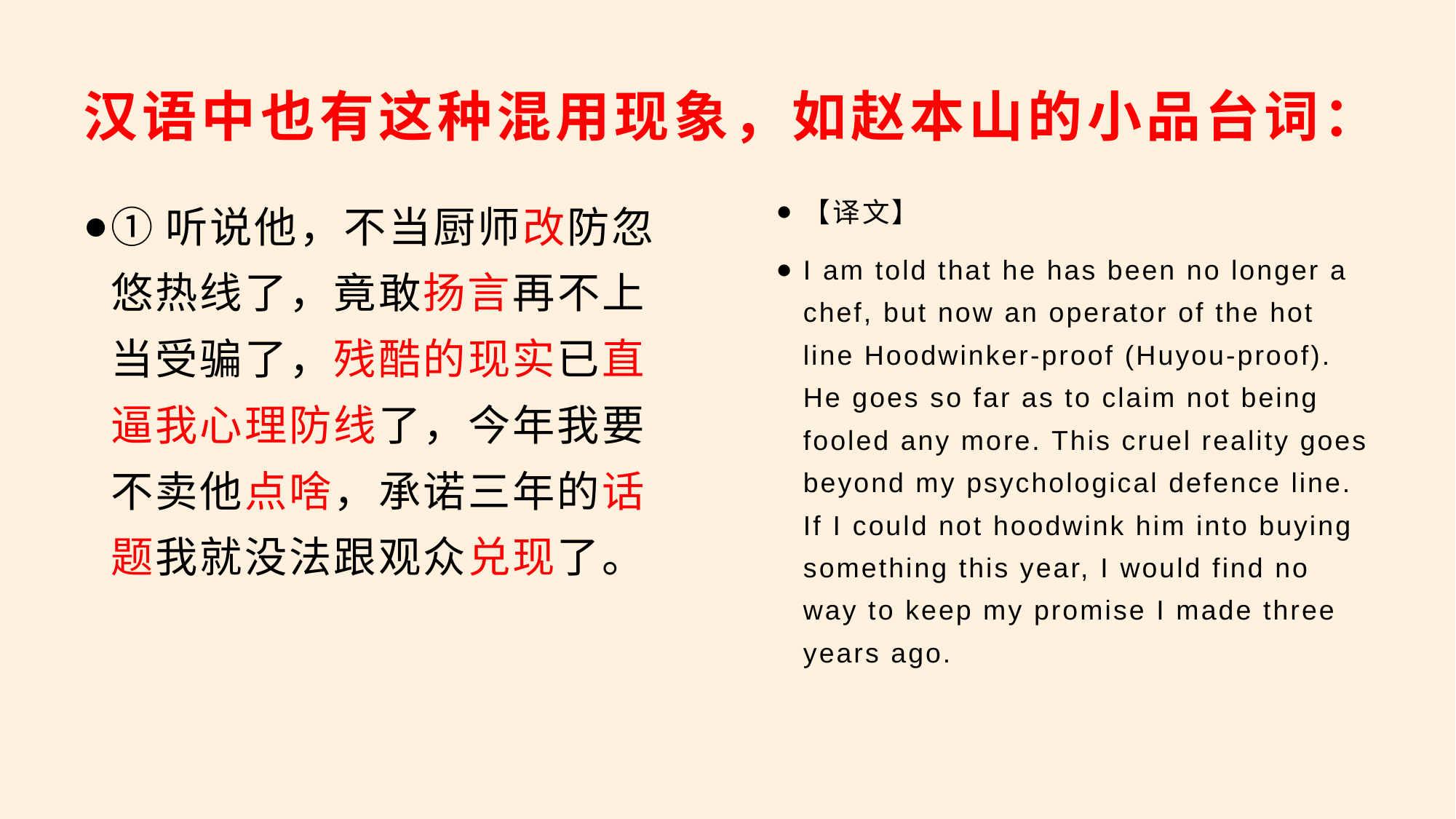

# 汉语中也有这种混用现象，如赵本山的小品台词：
①听说他，不当厨师改防忽悠热线了，竟敢扬言再不上当受骗了，残酷的现实已直逼我心理防线了，今年我要不卖他点啥，承诺三年的话题我就没法跟观众兑现了。
【译文】
I am told that he has been no longer a chef, but now an operator of the hot line Hoodwinker-proof (Huyou-proof). He goes so far as to claim not being fooled any more. This cruel reality goes beyond my psychological defence line. If I could not hoodwink him into buying something this year, I would find no way to keep my promise I made three years ago.